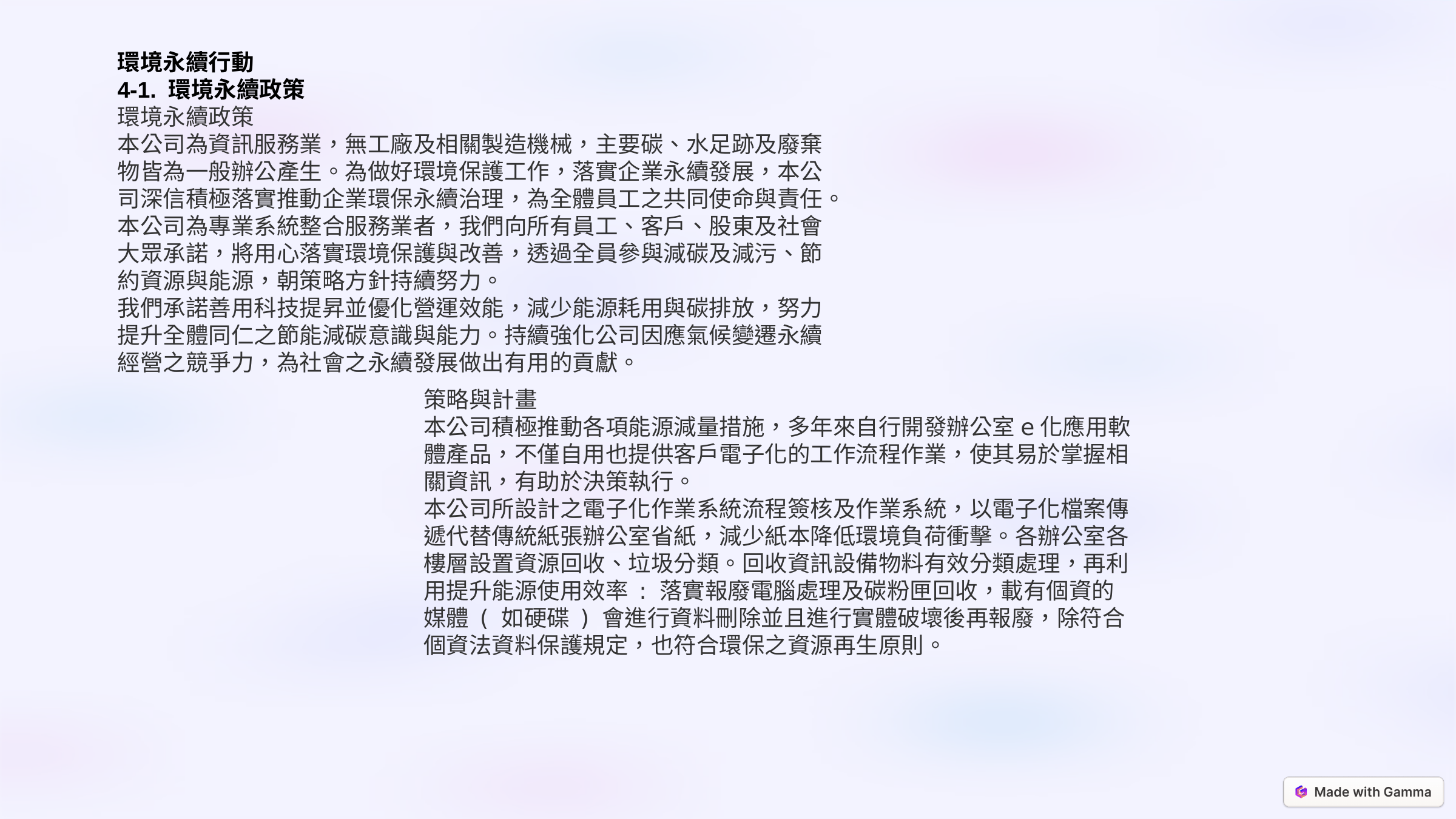

環境永續行動
4-1. 環境永續政策
環境永續政策
本公司為資訊服務業，無工廠及相關製造機械，主要碳、水足跡及廢棄物皆為一般辦公產生。為做好環境保護工作，落實企業永續發展，本公司深信積極落實推動企業環保永續治理，為全體員工之共同使命與責任。本公司為專業系統整合服務業者，我們向所有員工、客戶、股東及社會大眾承諾，將用心落實環境保護與改善，透過全員參與減碳及減污、節約資源與能源，朝策略方針持續努力。
我們承諾善用科技提昇並優化營運效能，減少能源耗用與碳排放，努力提升全體同仁之節能減碳意識與能力。持續強化公司因應氣候變遷永續經營之競爭力，為社會之永續發展做出有用的貢獻。
策略與計畫
本公司積極推動各項能源減量措施，多年來自行開發辦公室e化應用軟體產品，不僅自用也提供客戶電子化的工作流程作業，使其易於掌握相關資訊，有助於決策執行。
本公司所設計之電子化作業系統流程簽核及作業系統，以電子化檔案傳遞代替傳統紙張辦公室省紙，減少紙本降低環境負荷衝擊。各辦公室各樓層設置資源回收、垃圾分類。回收資訊設備物料有效分類處理，再利用提升能源使用效率 : 落實報廢電腦處理及碳粉匣回收，載有個資的媒體 ( 如硬碟 ) 會進行資料刪除並且進行實體破壞後再報廢，除符合個資法資料保護規定，也符合環保之資源再生原則。